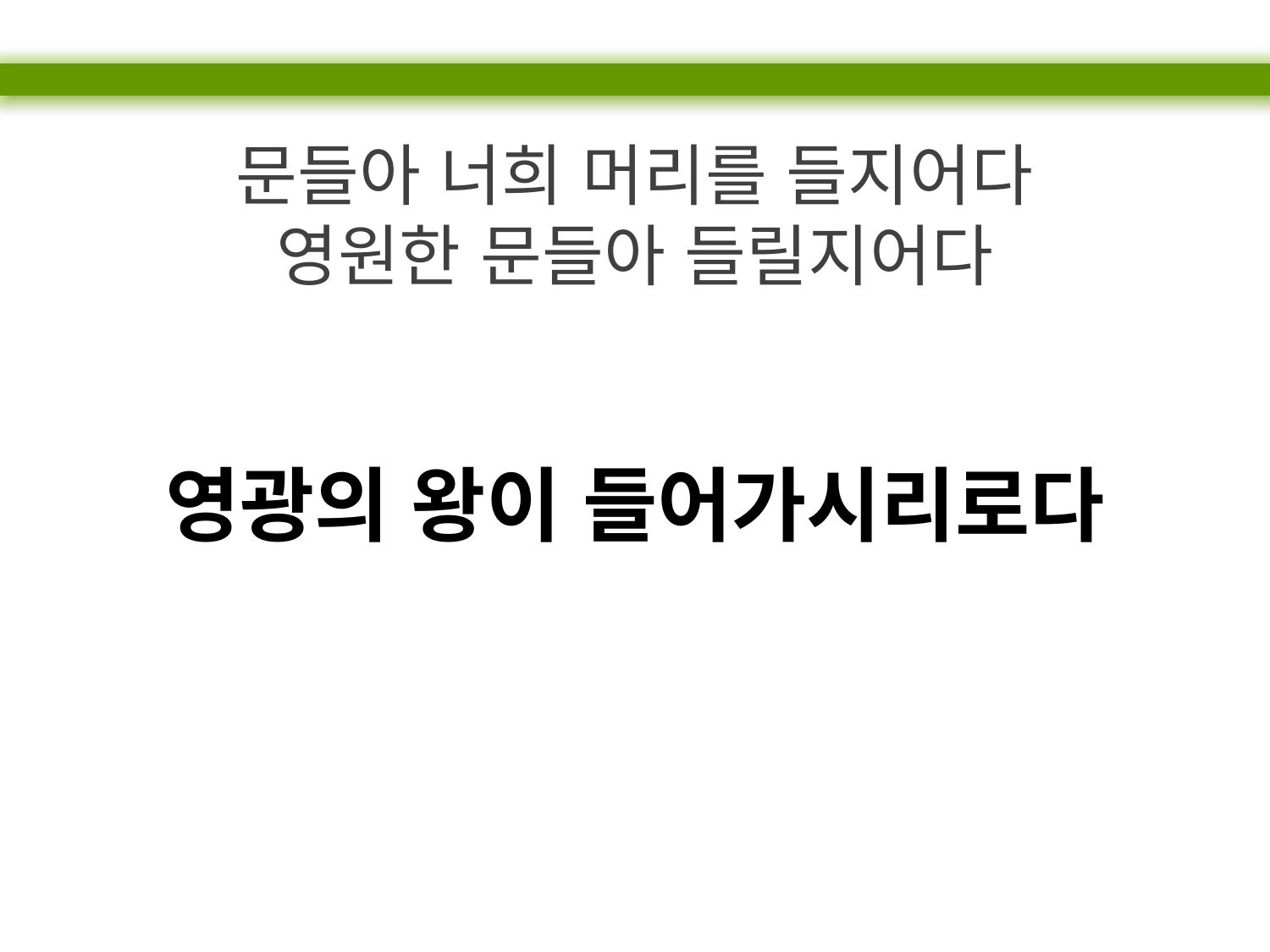

문들아 너희 머리를 들지어다
영원한 문들아 들릴지어다
영광의 왕이 들어가시리로다